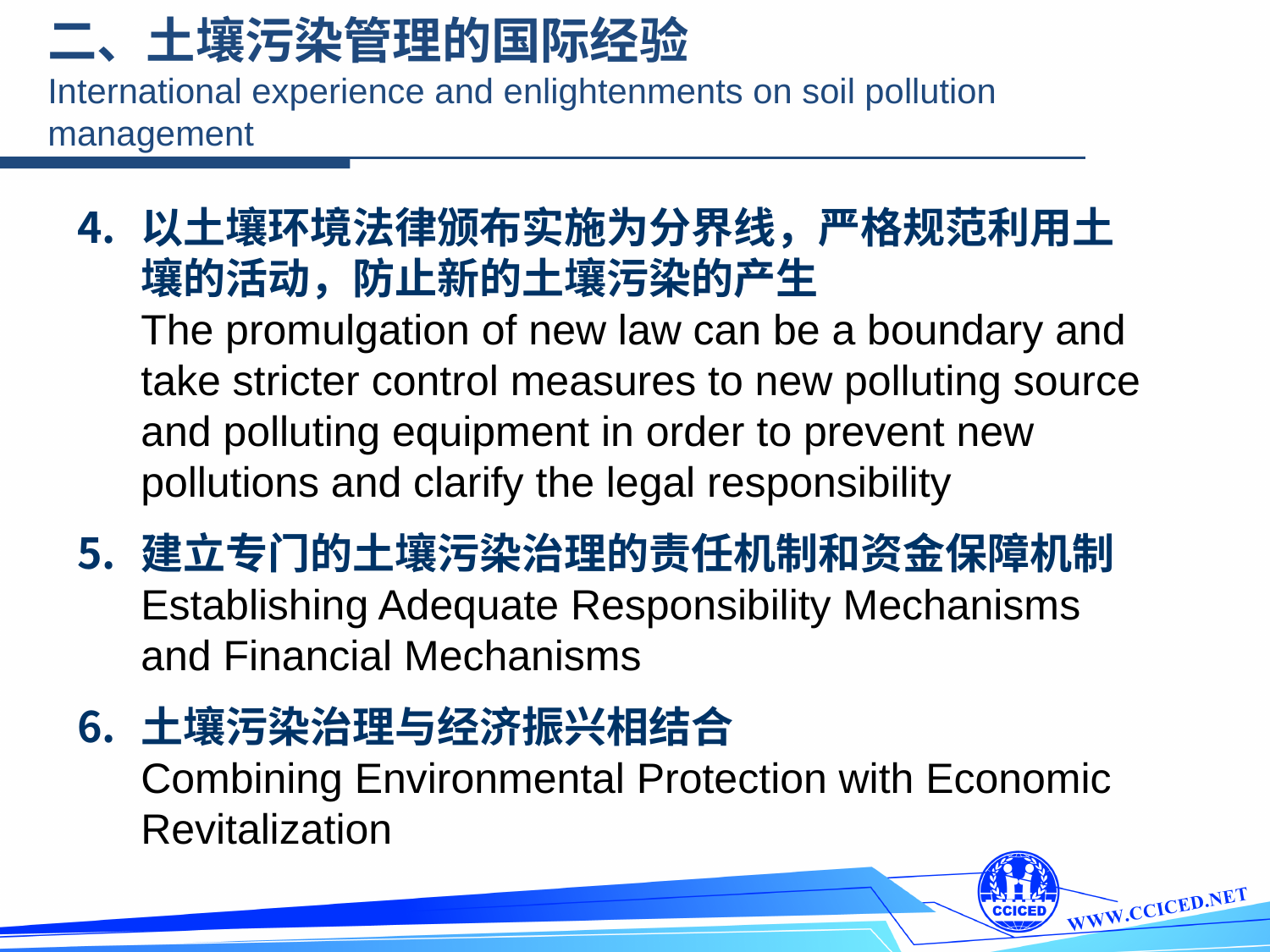

二、土壤污染管理的国际经验
International experience and enlightenments on soil pollution management
以土壤环境法律颁布实施为分界线，严格规范利用土壤的活动，防止新的土壤污染的产生
The promulgation of new law can be a boundary and take stricter control measures to new polluting source and polluting equipment in order to prevent new pollutions and clarify the legal responsibility
建立专门的土壤污染治理的责任机制和资金保障机制
Establishing Adequate Responsibility Mechanisms and Financial Mechanisms
土壤污染治理与经济振兴相结合
Combining Environmental Protection with Economic Revitalization